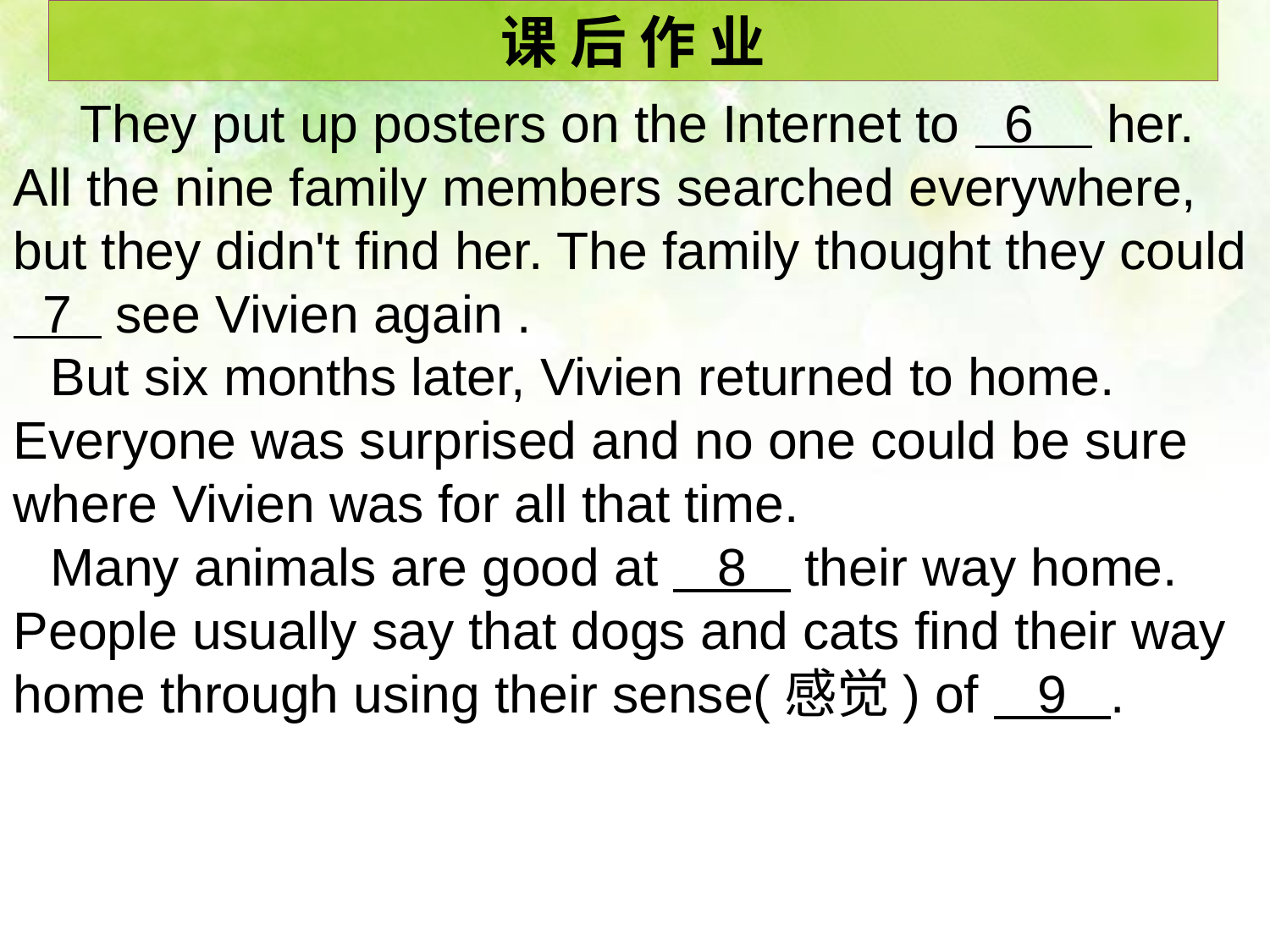

课 后 作 业
  They put up posters on the Internet to   6     her. All the nine family members searched everywhere, but they didn't find her. The family thought they could   7   see Vivien again .
But six months later, Vivien returned to home. Everyone was surprised and no one could be sure where Vivien was for all that time.
Many animals are good at    8    their way home. People usually say that dogs and cats find their way home through using their sense(感觉) of    9   .